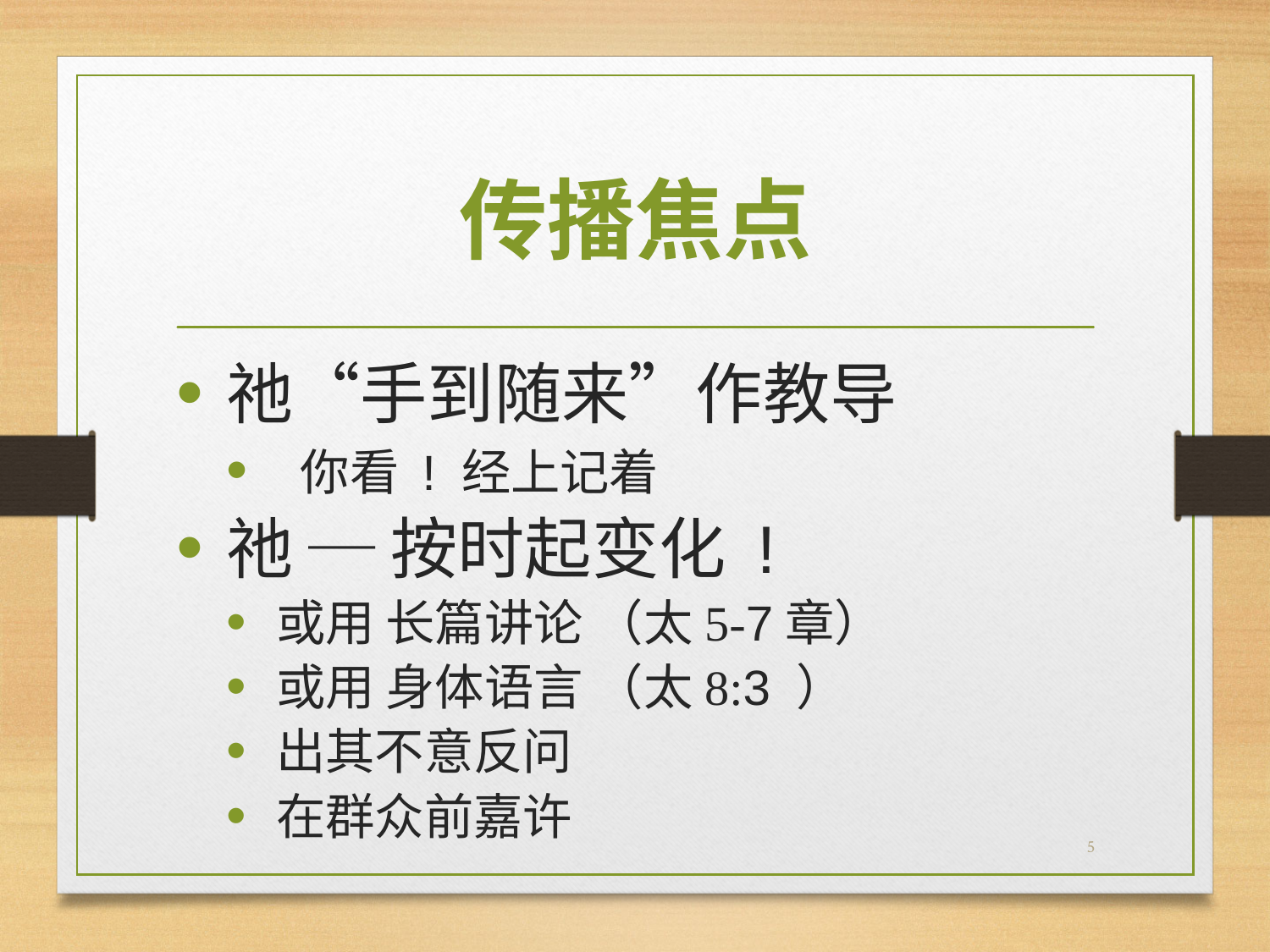

# 传播焦点
祂“手到随来”作教导
 你看 ! 经上记着
祂 ─ 按时起变化 !
或用 长篇讲论 （太5-7章）
或用 身体语言 （太8:3 ）
出其不意反问
在群众前嘉许
5